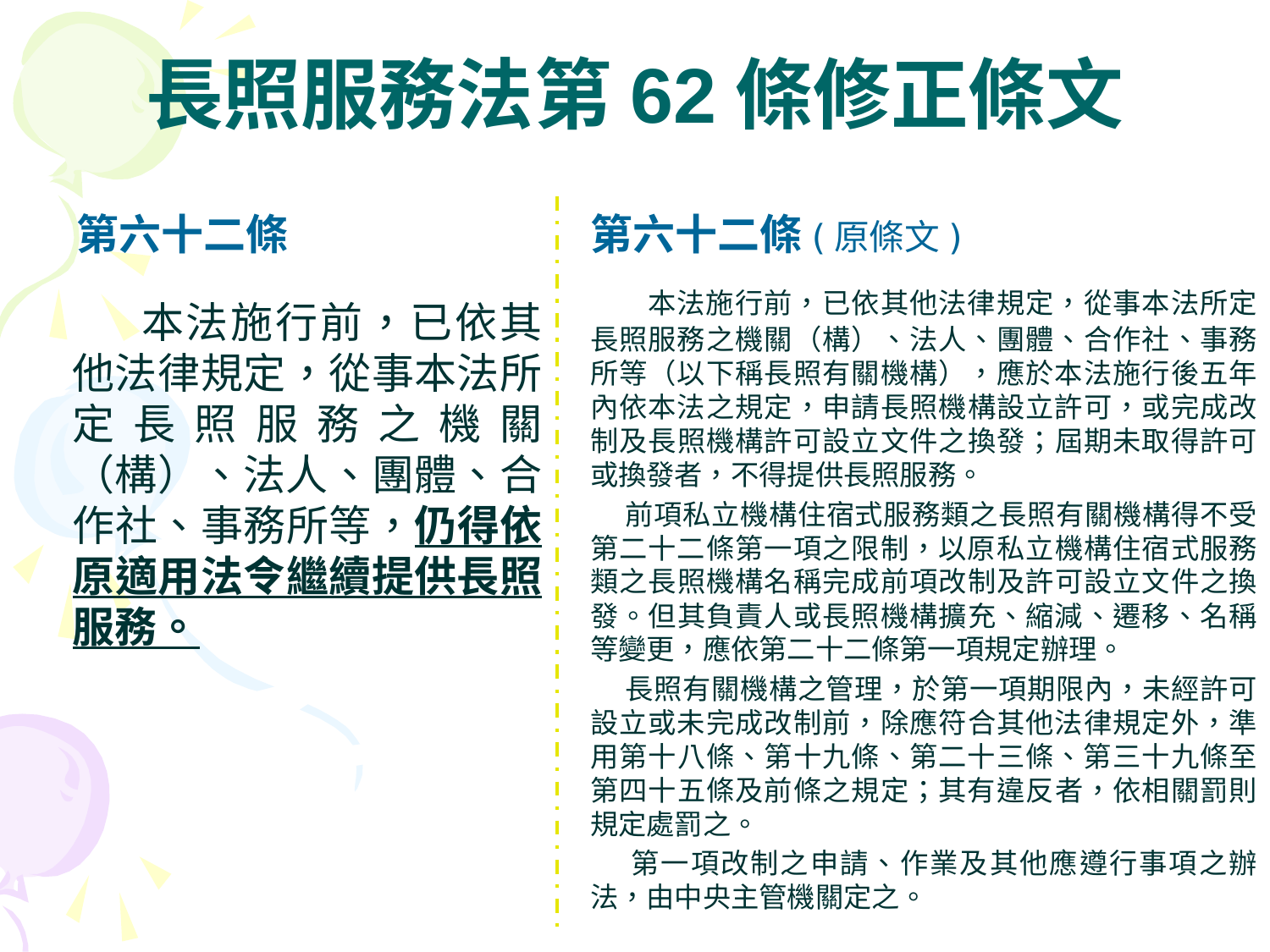

# 長照服務法第62條修正條文
第六十二條
第六十二條(原條文)
　  本法施行前，已依其他法律規定，從事本法所定長照服務之機關（構）、法人、團體、合作社、事務所等（以下稱長照有關機構），應於本法施行後五年內依本法之規定，申請長照機構設立許可，或完成改制及長照機構許可設立文件之換發；屆期未取得許可或換發者，不得提供長照服務。
    前項私立機構住宿式服務類之長照有關機構得不受第二十二條第一項之限制，以原私立機構住宿式服務類之長照機構名稱完成前項改制及許可設立文件之換發。但其負責人或長照機構擴充、縮減、遷移、名稱等變更，應依第二十二條第一項規定辦理。
    長照有關機構之管理，於第一項期限內，未經許可設立或未完成改制前，除應符合其他法律規定外，準用第十八條、第十九條、第二十三條、第三十九條至第四十五條及前條之規定；其有違反者，依相關罰則規定處罰之。
    第一項改制之申請、作業及其他應遵行事項之辦法，由中央主管機關定之。

　  本法施行前，已依其他法律規定，從事本法所定長照服務之機關（構）、法人、團體、合作社、事務所等，仍得依原適用法令繼續提供長照服務。